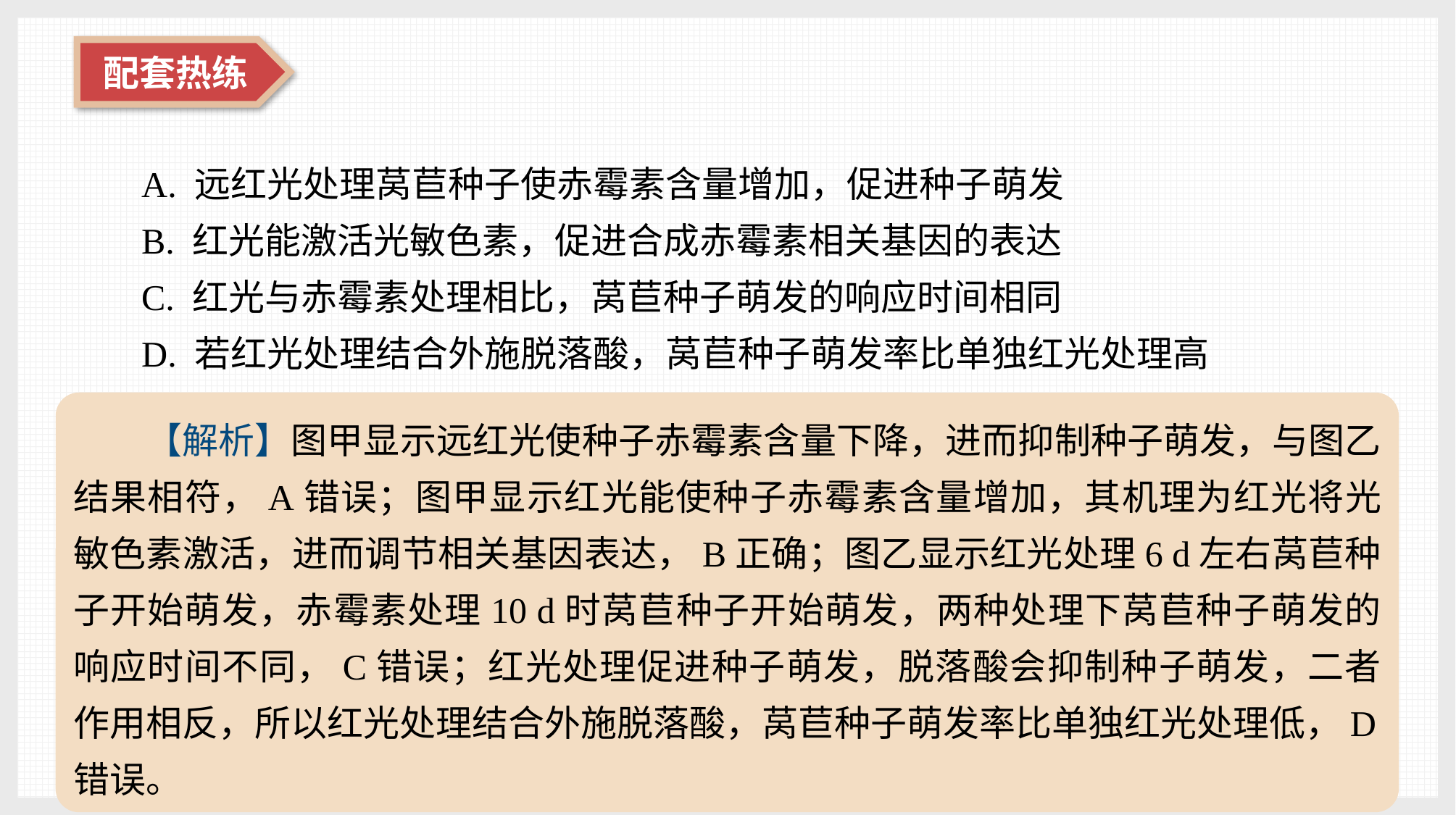

A. 远红光处理莴苣种子使赤霉素含量增加，促进种子萌发
B. 红光能激活光敏色素，促进合成赤霉素相关基因的表达
C. 红光与赤霉素处理相比，莴苣种子萌发的响应时间相同
D. 若红光处理结合外施脱落酸，莴苣种子萌发率比单独红光处理高
【解析】图甲显示远红光使种子赤霉素含量下降，进而抑制种子萌发，与图乙结果相符，A错误；图甲显示红光能使种子赤霉素含量增加，其机理为红光将光敏色素激活，进而调节相关基因表达，B正确；图乙显示红光处理6 d左右莴苣种子开始萌发，赤霉素处理10 d时莴苣种子开始萌发，两种处理下莴苣种子萌发的响应时间不同，C错误；红光处理促进种子萌发，脱落酸会抑制种子萌发，二者作用相反，所以红光处理结合外施脱落酸，莴苣种子萌发率比单独红光处理低，D错误。